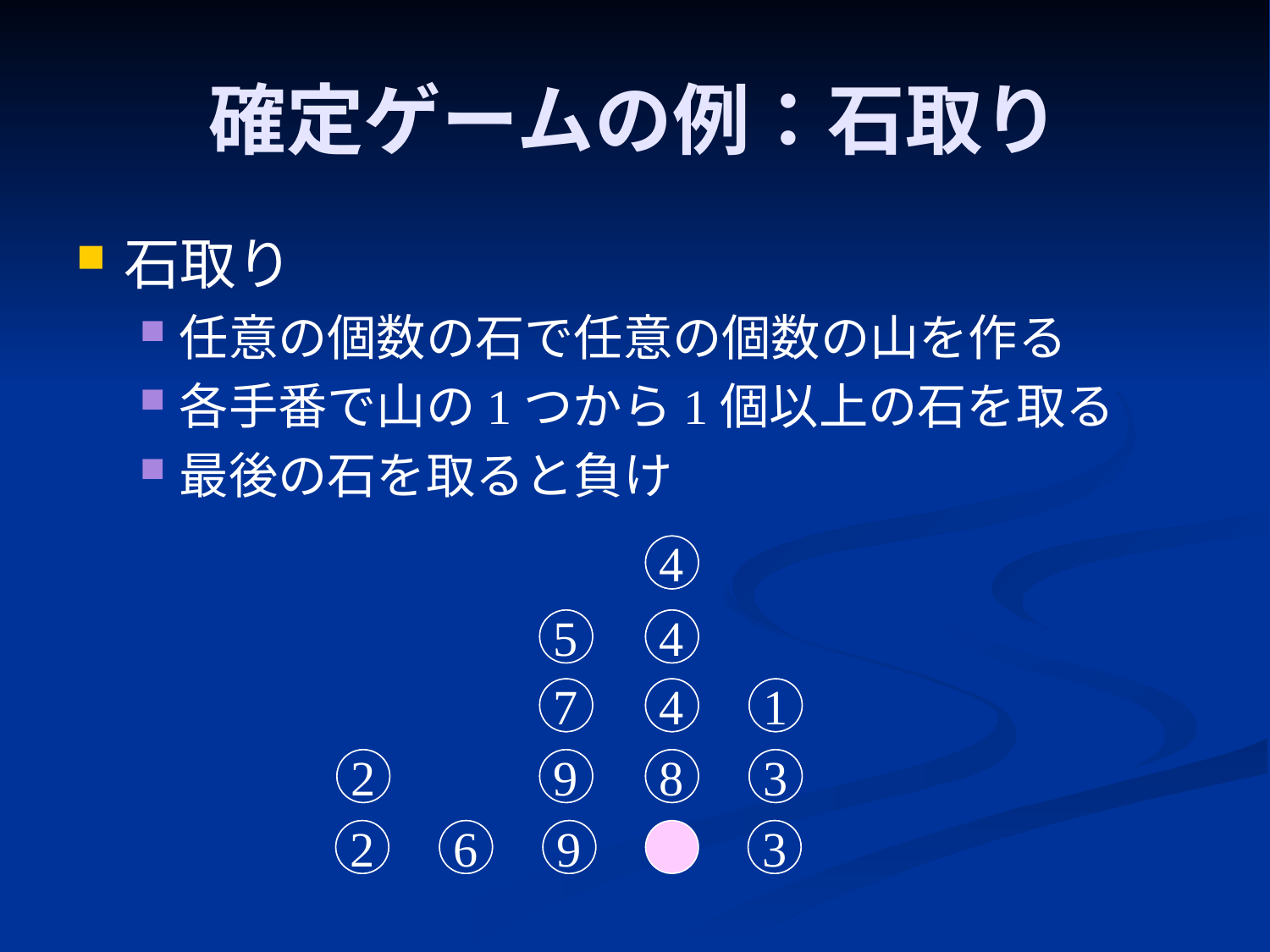

# 確定ゲームの例：石取り
石取り
任意の個数の石で任意の個数の山を作る
各手番で山の1つから1個以上の石を取る
最後の石を取ると負け

4
4
4

5

7

1
2
2

9
9

8
3
3

6